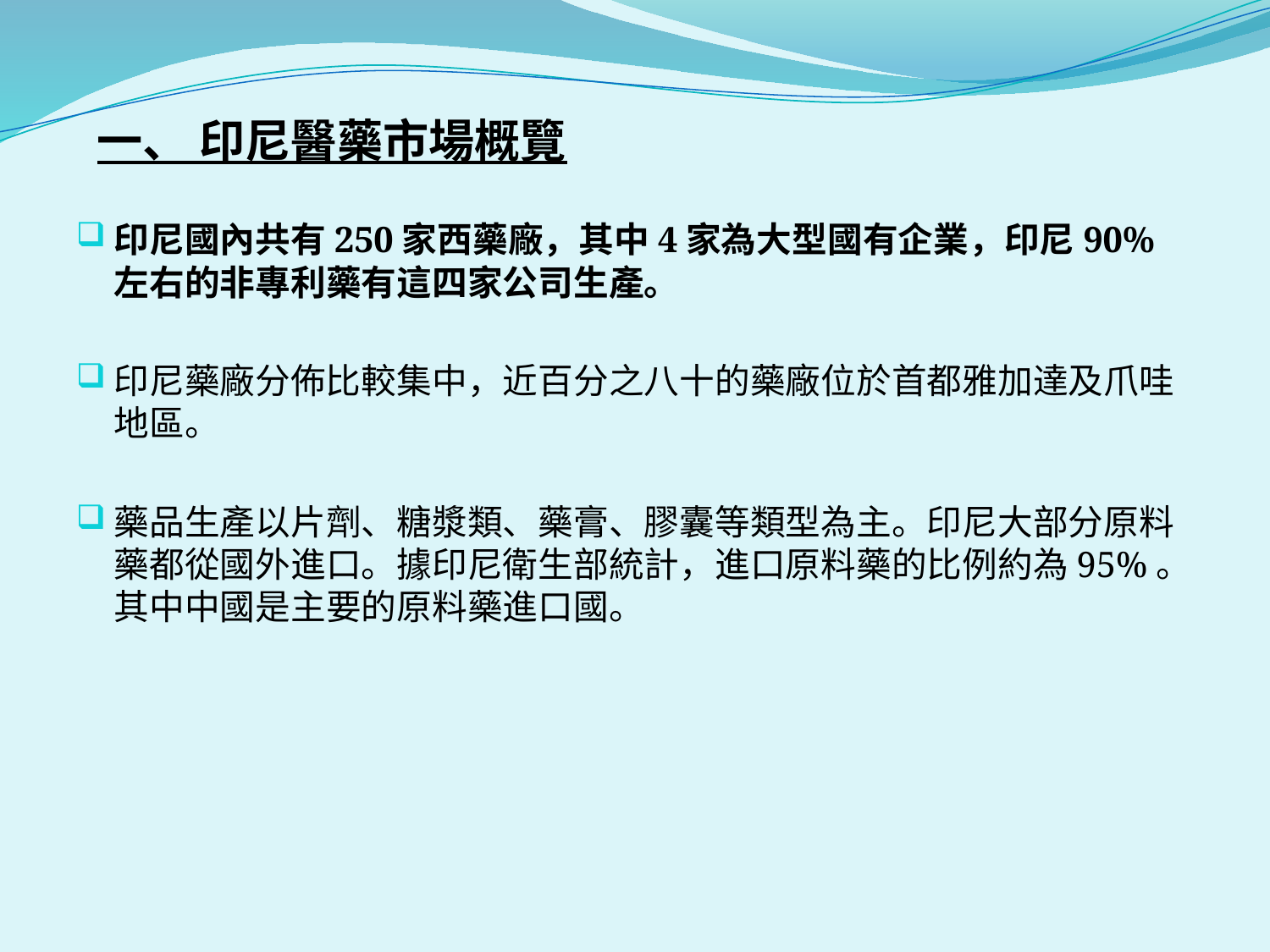

一、 印尼醫藥市場概覽
印尼國內共有250家西藥廠，其中4家為大型國有企業，印尼90%左右的非專利藥有這四家公司生產。

印尼藥廠分佈比較集中，近百分之八十的藥廠位於首都雅加達及爪哇地區。

藥品生產以片劑、糖漿類、藥膏、膠囊等類型為主。印尼大部分原料藥都從國外進口。據印尼衛生部統計，進口原料藥的比例約為95%。其中中國是主要的原料藥進口國。